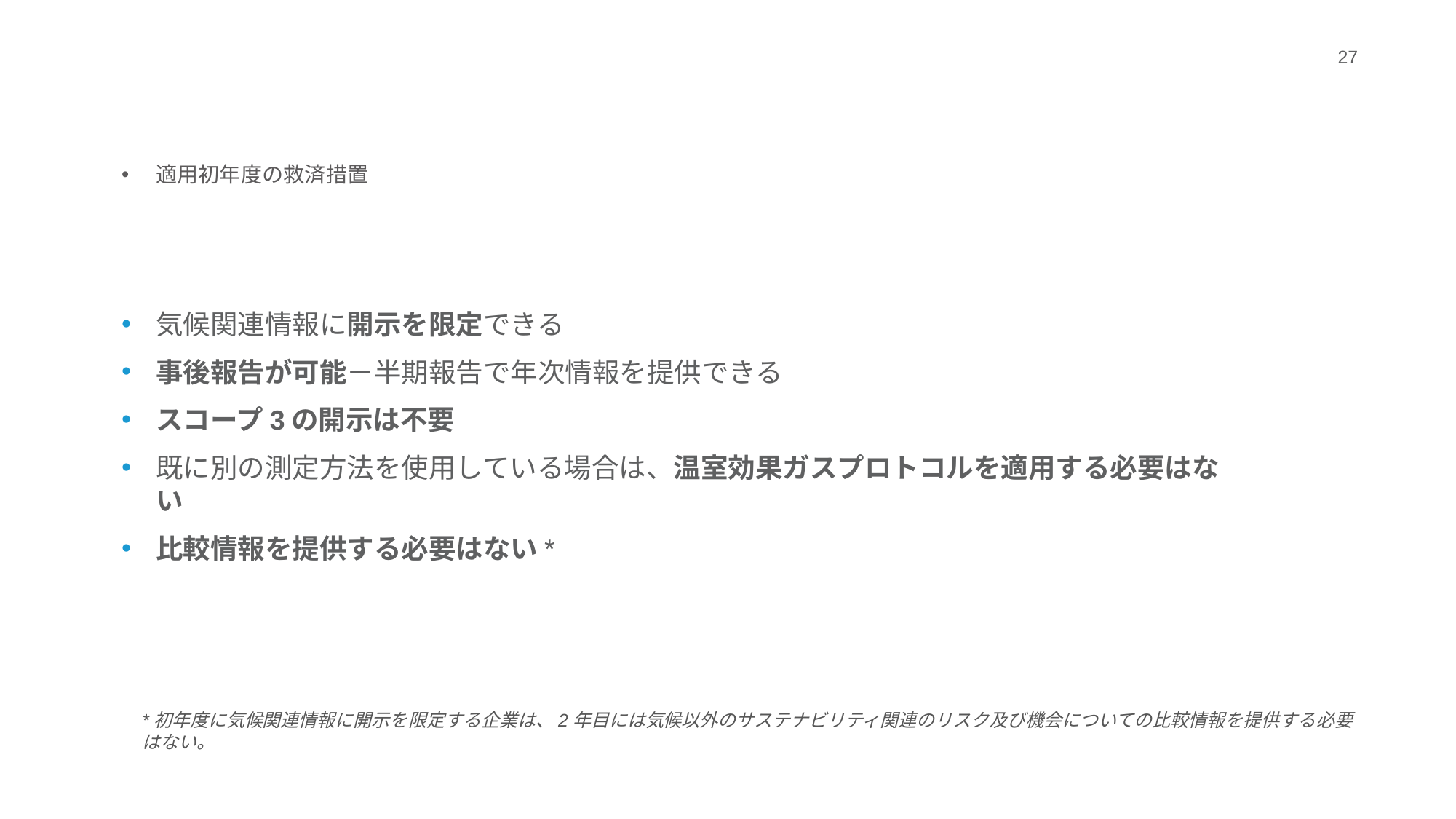

27
適用初年度の救済措置
気候関連情報に開示を限定できる
事後報告が可能－半期報告で年次情報を提供できる
スコープ3の開示は不要
既に別の測定方法を使用している場合は、温室効果ガスプロトコルを適用する必要はない
比較情報を提供する必要はない*

*初年度に気候関連情報に開示を限定する企業は、2年目には気候以外のサステナビリティ関連のリスク及び機会についての比較情報を提供する必要はない。